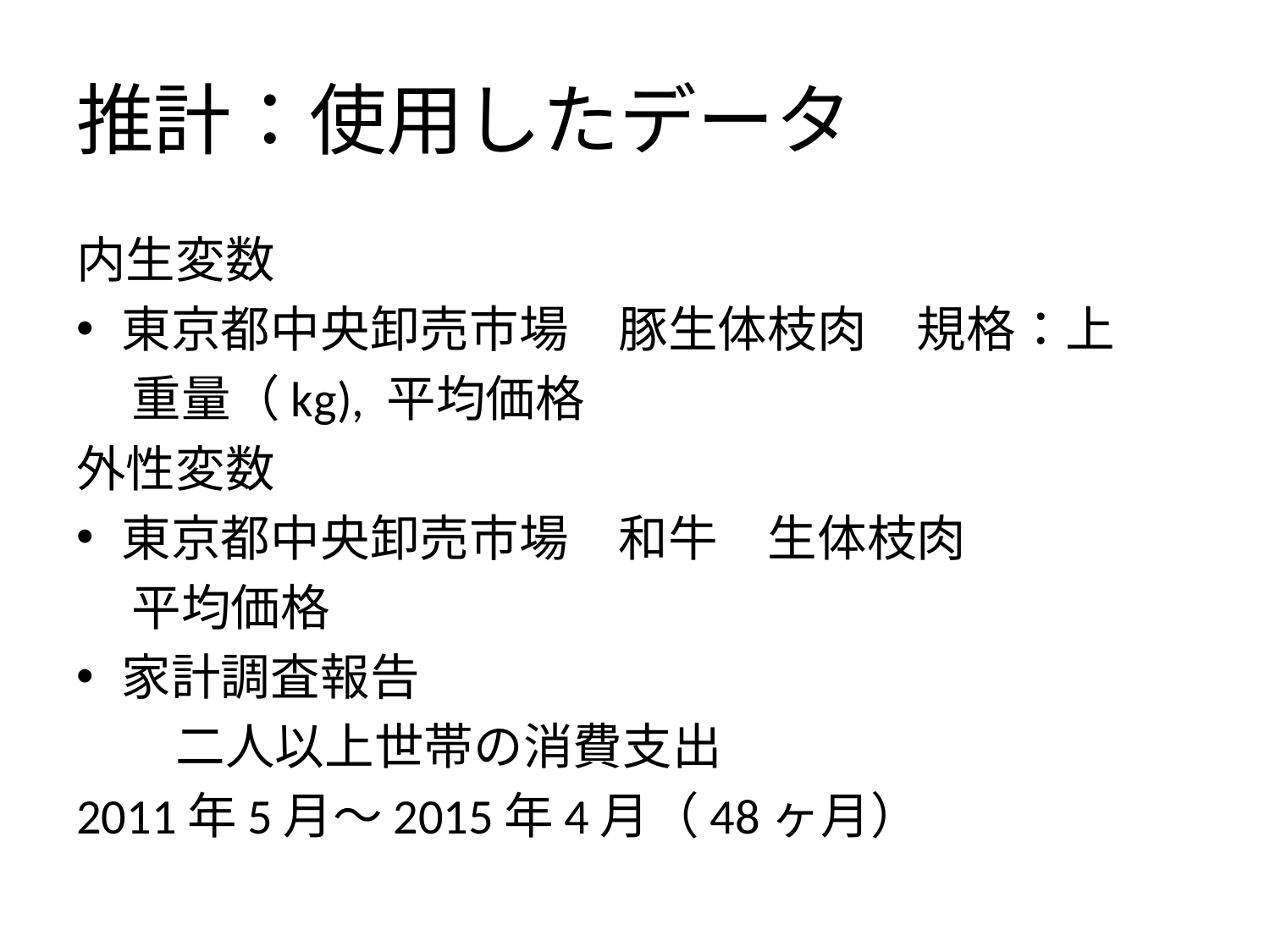

# 推計：使用したデータ
内生変数
東京都中央卸売市場　豚生体枝肉　規格：上
    重量（kg), 平均価格
外性変数
東京都中央卸売市場　和牛　生体枝肉
    平均価格
家計調査報告
　　二人以上世帯の消費支出
2011年5月〜2015年4月（48ヶ月）